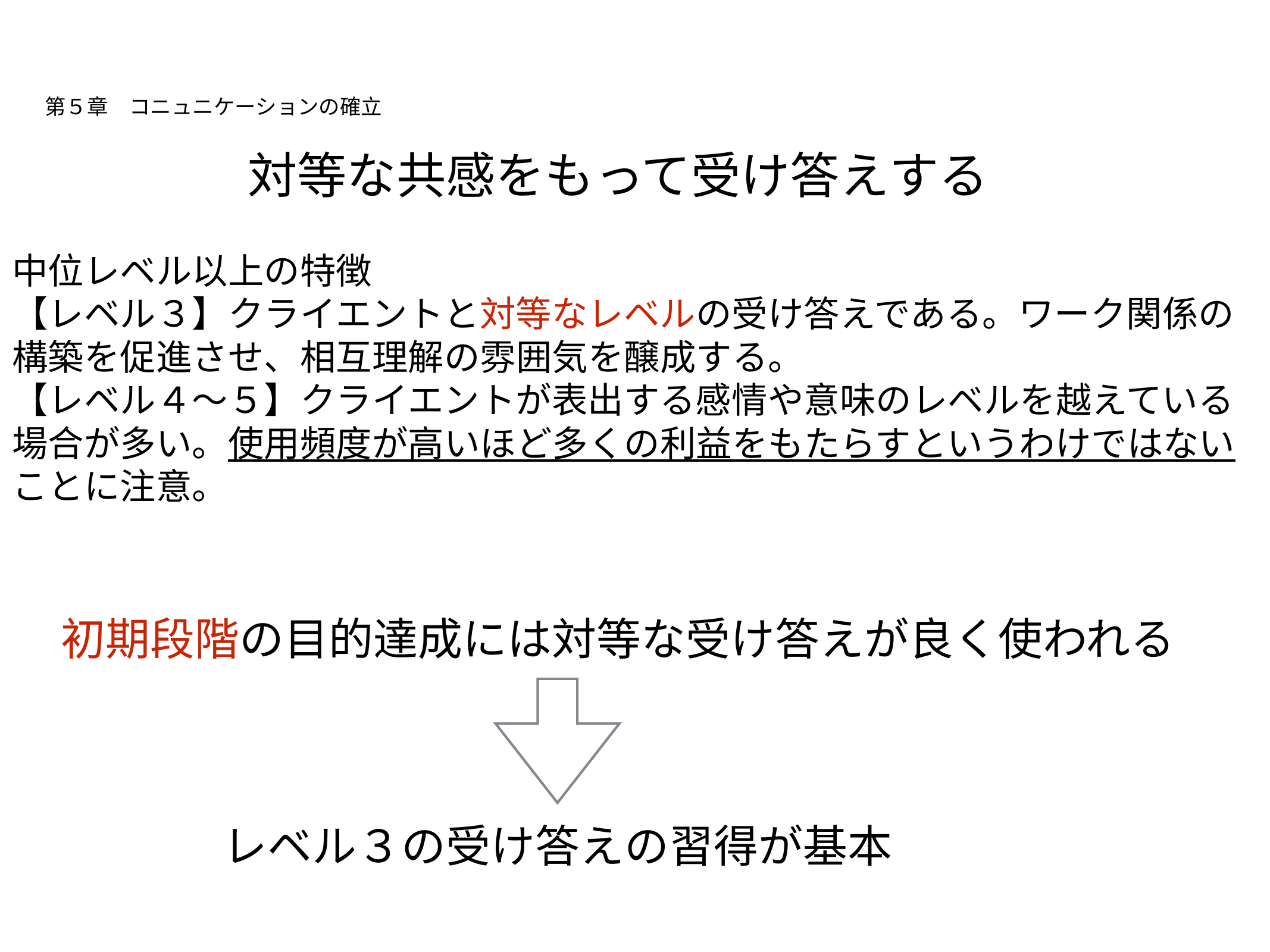

# 第５章　コニュニケーションの確立

対等な共感をもって受け答えする
中位レベル以上の特徴
【レベル３】クライエントと対等なレベルの受け答えである。ワーク関係の構築を促進させ、相互理解の雰囲気を醸成する。
【レベル４〜５】クライエントが表出する感情や意味のレベルを越えている場合が多い。使用頻度が高いほど多くの利益をもたらすというわけではないことに注意。
初期段階の目的達成には対等な受け答えが良く使われる

レベル３の受け答えの習得が基本